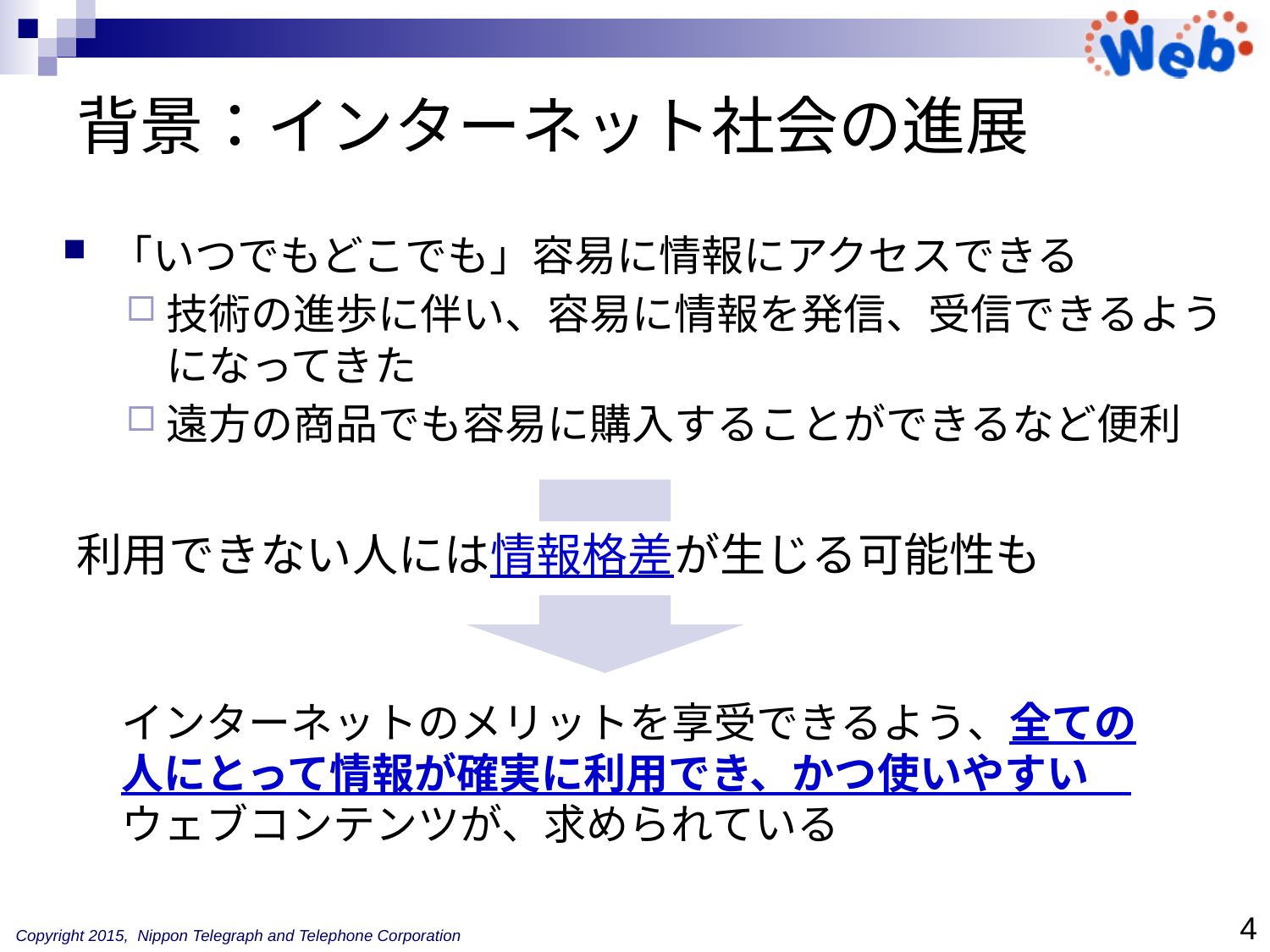

# 背景：インターネット社会の進展
「いつでもどこでも」容易に情報にアクセスできる
技術の進歩に伴い、容易に情報を発信、受信できるようになってきた
遠方の商品でも容易に購入することができるなど便利

利用できない人には情報格差が生じる可能性も
インターネットのメリットを享受できるよう、全ての人にとって情報が確実に利用でき、かつ使いやすい　ウェブコンテンツが、求められている
4